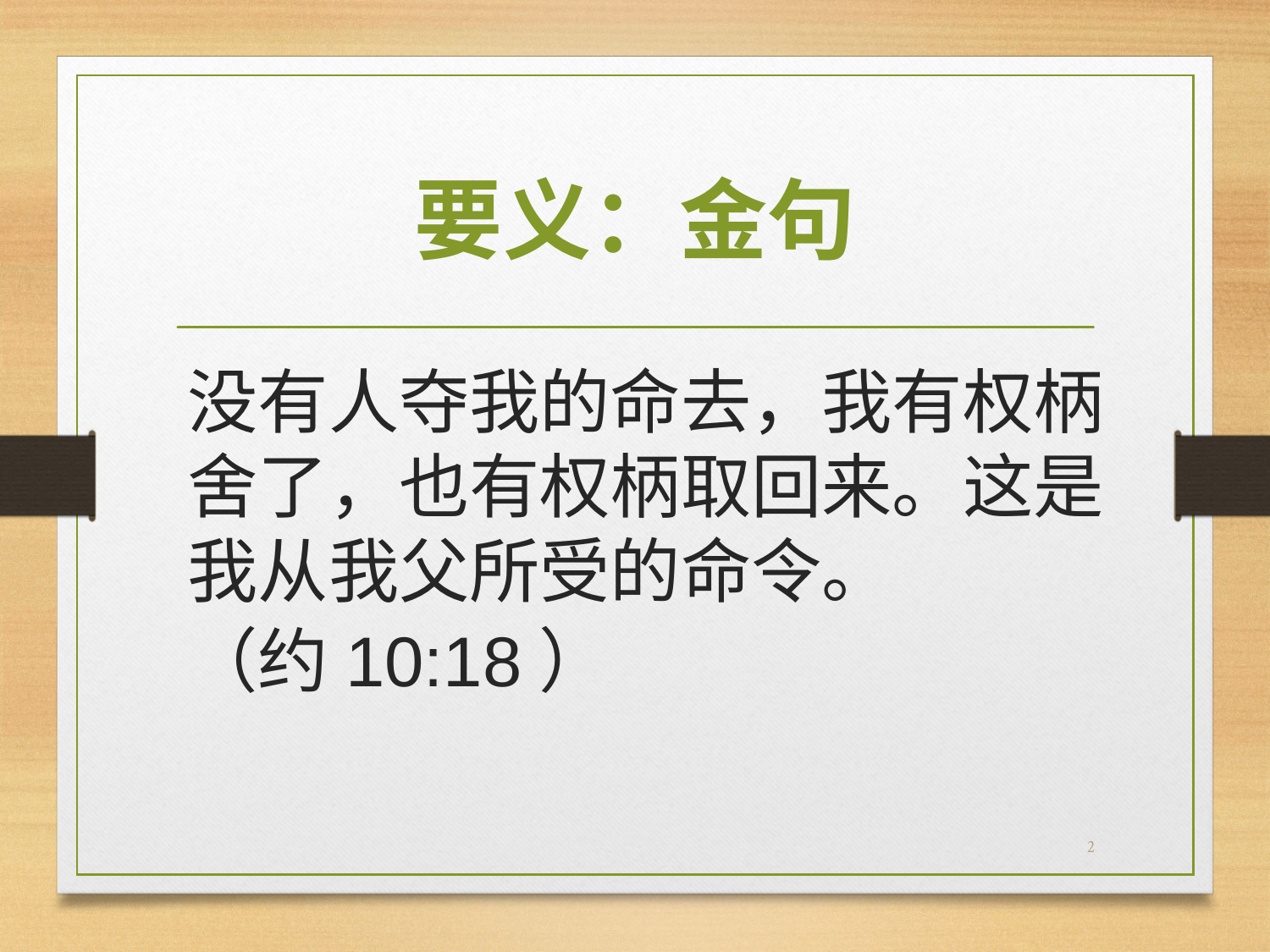

# 要义：金句
没有人夺我的命去，我有权柄舍了，也有权柄取回来。这是我从我父所受的命令。
（约10:18）
2